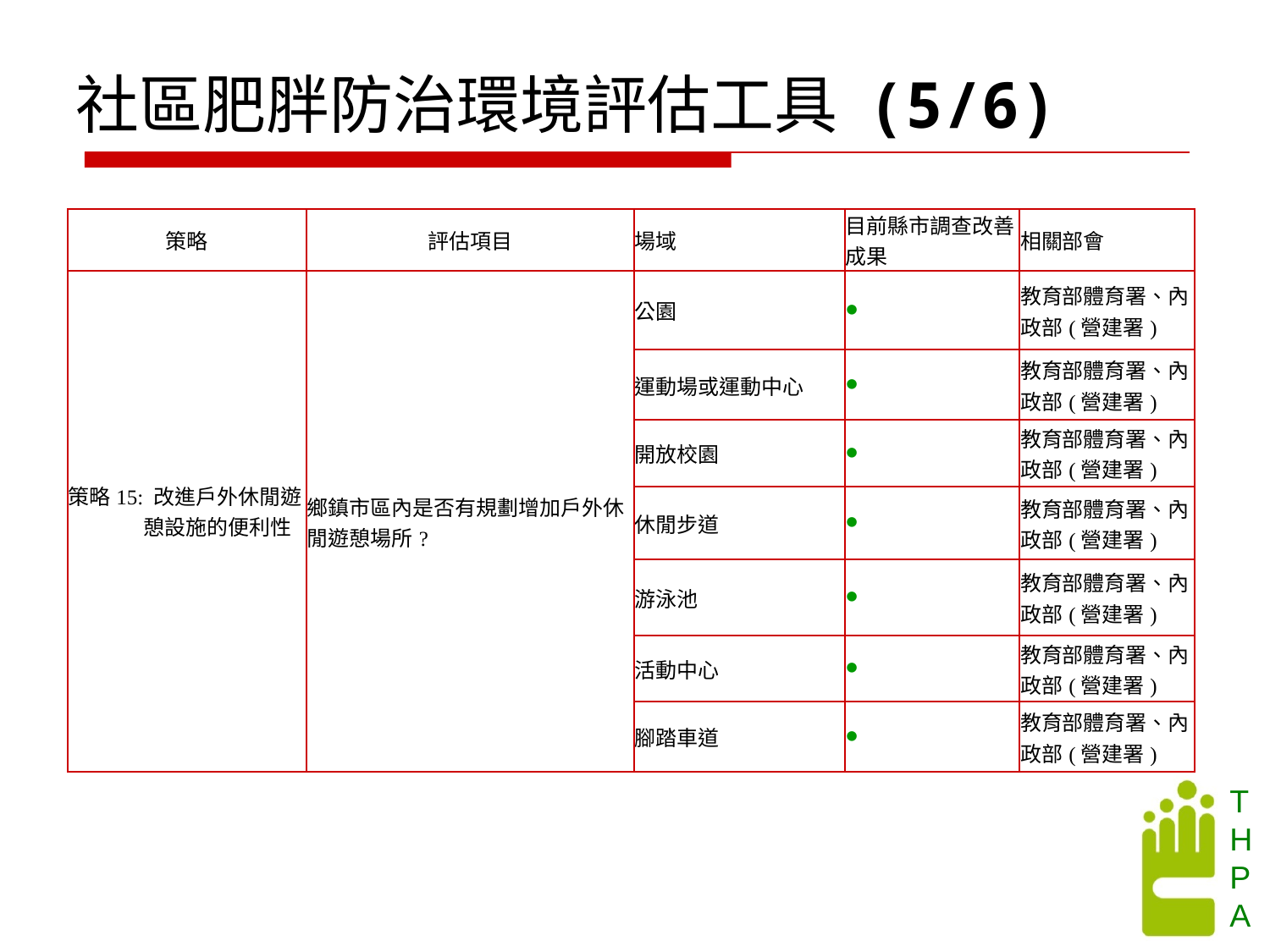

社區肥胖防治環境評估工具 (5/6)
| 策略 | 評估項目 | 場域 | 目前縣市調查改善成果 | 相關部會 |
| --- | --- | --- | --- | --- |
| 策略15: 改進戶外休閒遊憩設施的便利性 | 鄉鎮市區內是否有規劃增加戶外休閒遊憩場所? | 公園 | ● | 教育部體育署、內政部(營建署) |
|  |  | 運動場或運動中心 | ● | 教育部體育署、內政部(營建署) |
|  |  | 開放校園 | ● | 教育部體育署、內政部(營建署) |
|  |  | 休閒步道 | ● | 教育部體育署、內政部(營建署) |
|  |  | 游泳池 | ● | 教育部體育署、內政部(營建署) |
|  |  | 活動中心 | ● | 教育部體育署、內政部(營建署) |
|  |  | 腳踏車道 | ● | 教育部體育署、內政部(營建署) |